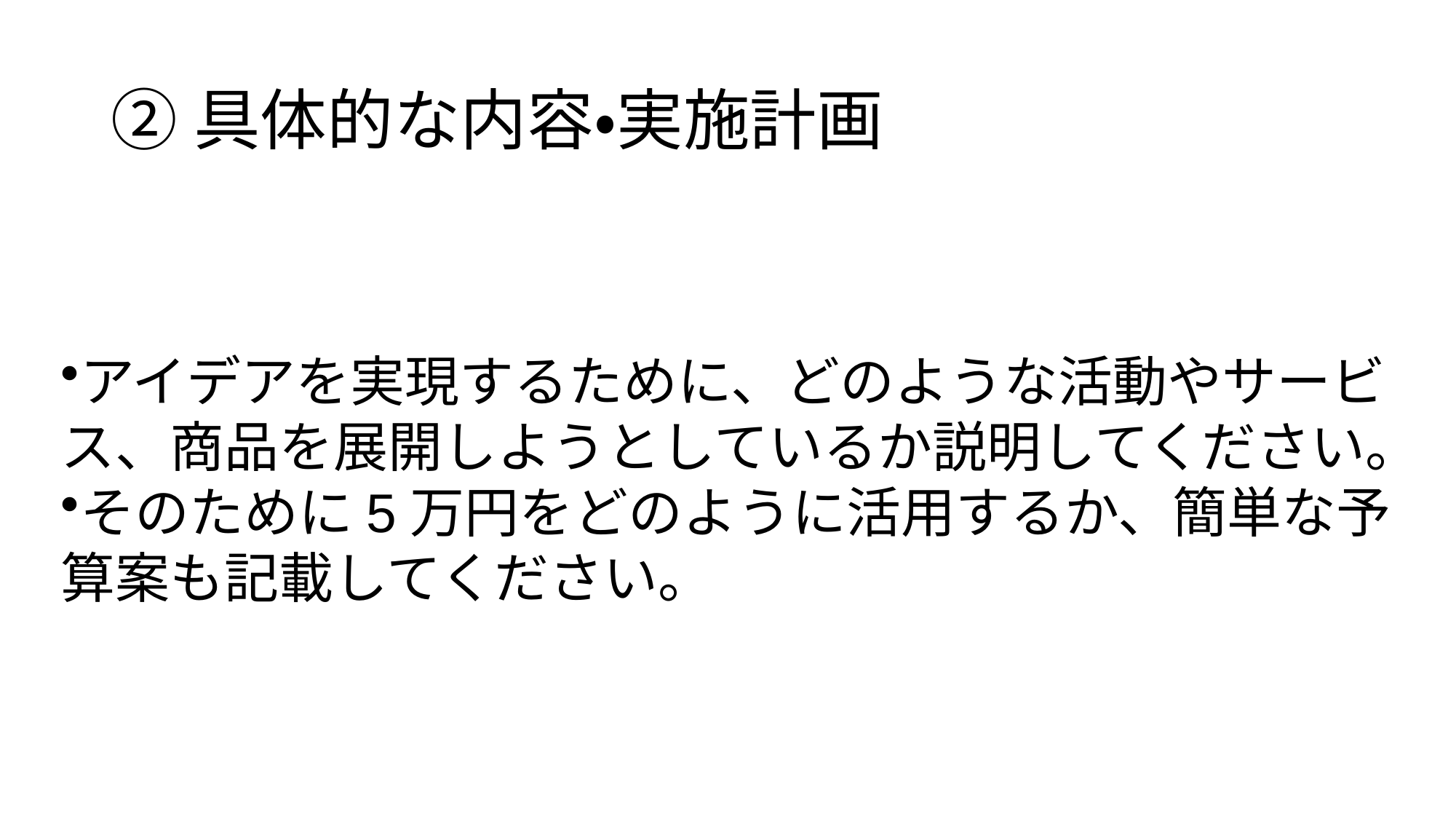

# ②具体的な内容・実施計画
アイデアを実現するために、どのような活動やサービス、商品を展開しようとしているか説明してください。
そのために5万円をどのように活用するか、簡単な予算案も記載してください。